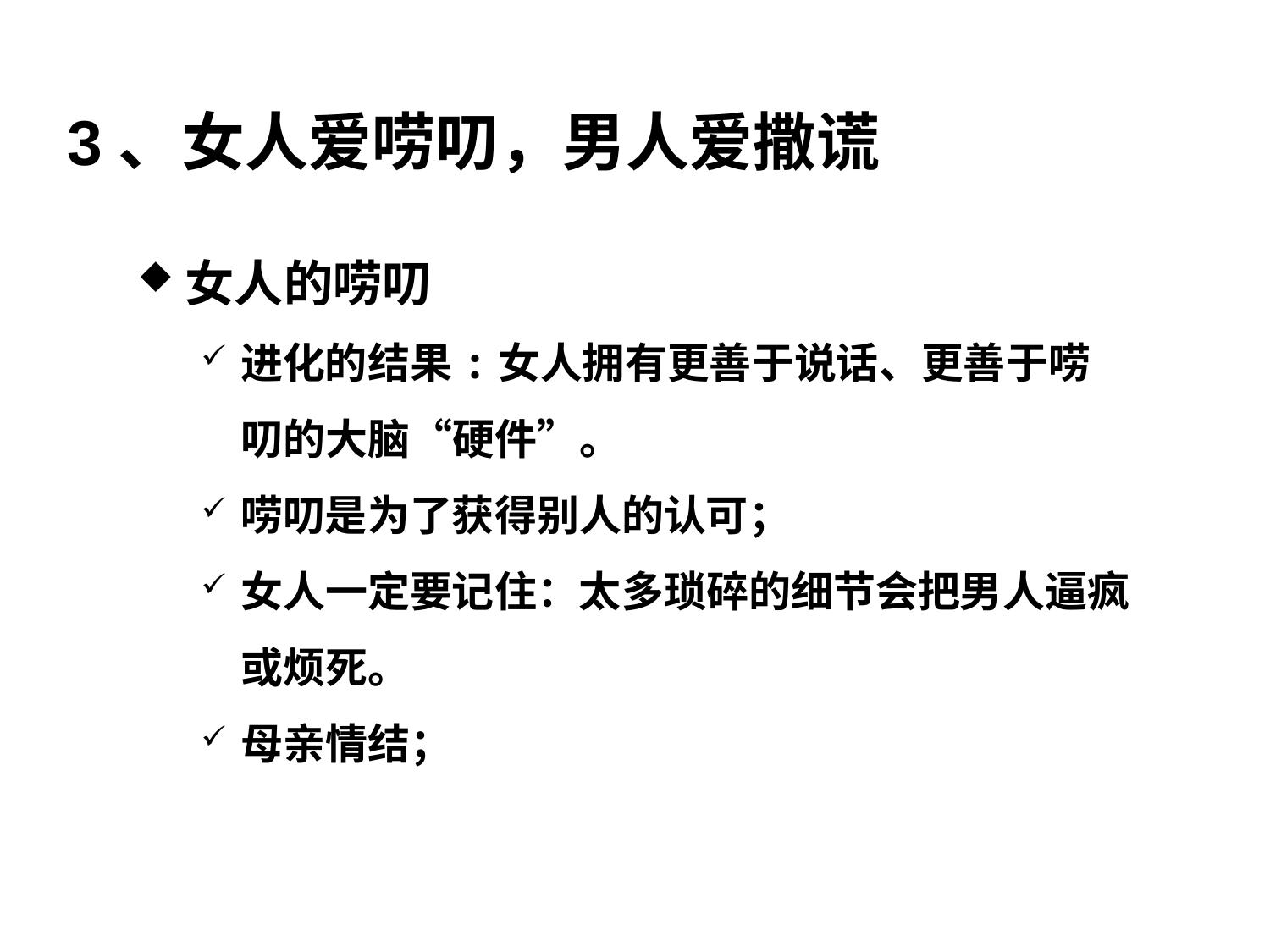

3、女人爱唠叨，男人爱撒谎
女人的唠叨
进化的结果:女人拥有更善于说话、更善于唠叨的大脑“硬件”。
唠叨是为了获得别人的认可；
女人一定要记住：太多琐碎的细节会把男人逼疯或烦死。
母亲情结；